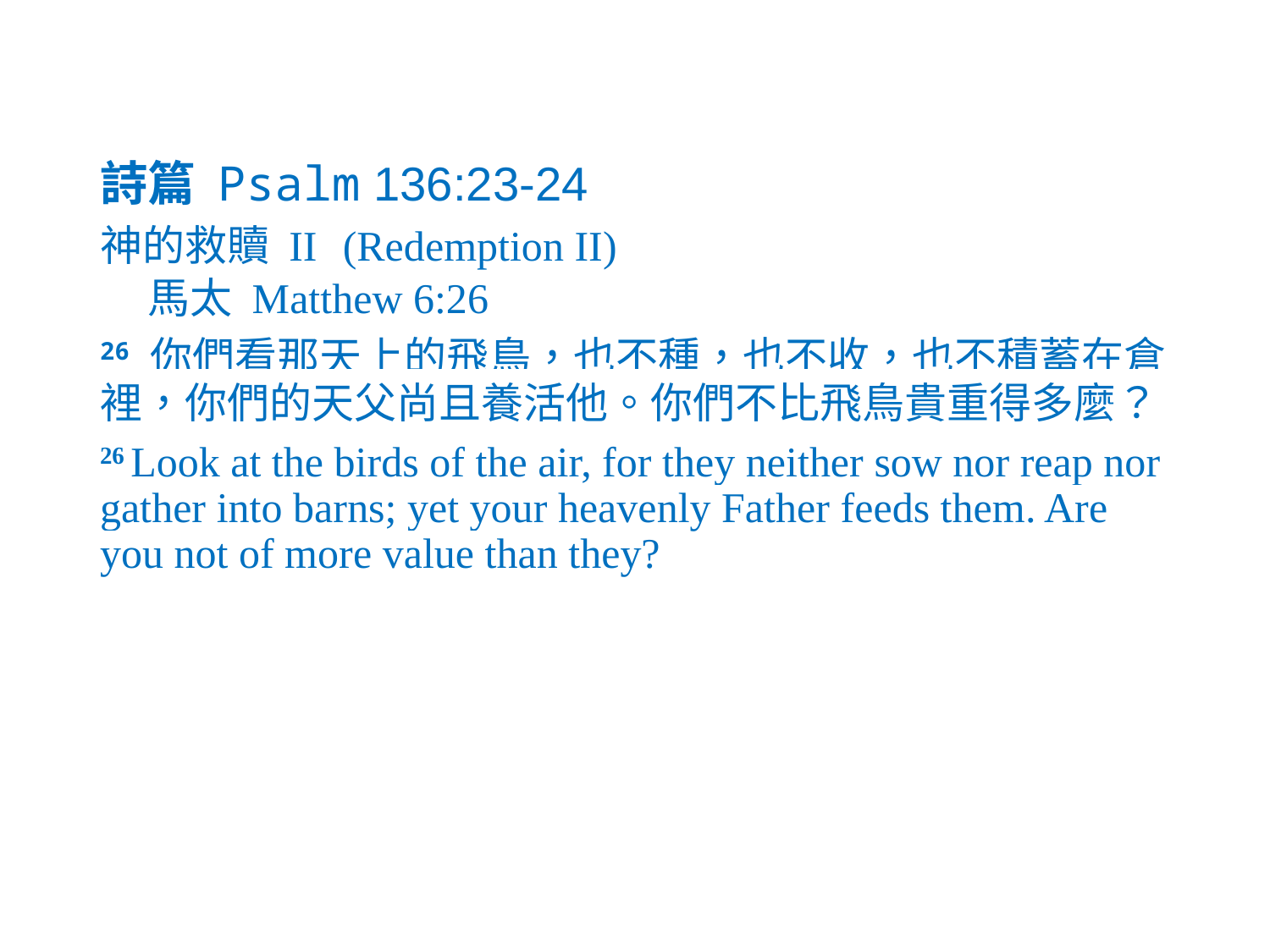

詩篇 Psalm 136:23-24
神的救贖 II (Redemption II)
馬太 Matthew 6:26
26 你們看那天上的飛鳥，也不種，也不收，也不積蓄在倉裡，你們的天父尚且養活他。你們不比飛鳥貴重得多麼？
26 Look at the birds of the air, for they neither sow nor reap nor gather into barns; yet your heavenly Father feeds them. Are you not of more value than they?